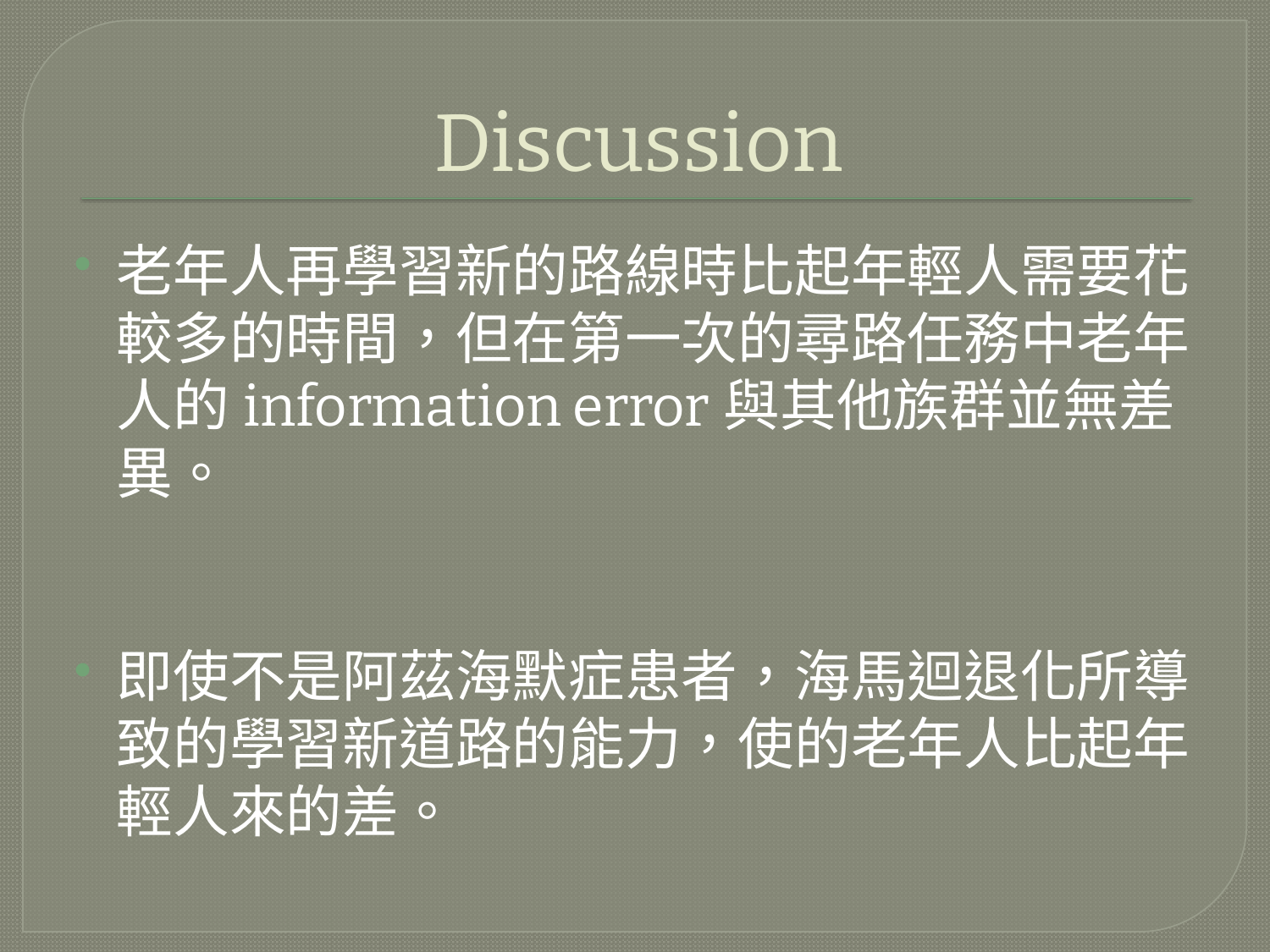

# Discussion
老年人再學習新的路線時比起年輕人需要花較多的時間，但在第一次的尋路任務中老年人的information error與其他族群並無差異。

即使不是阿茲海默症患者，海馬迴退化所導致的學習新道路的能力，使的老年人比起年輕人來的差。